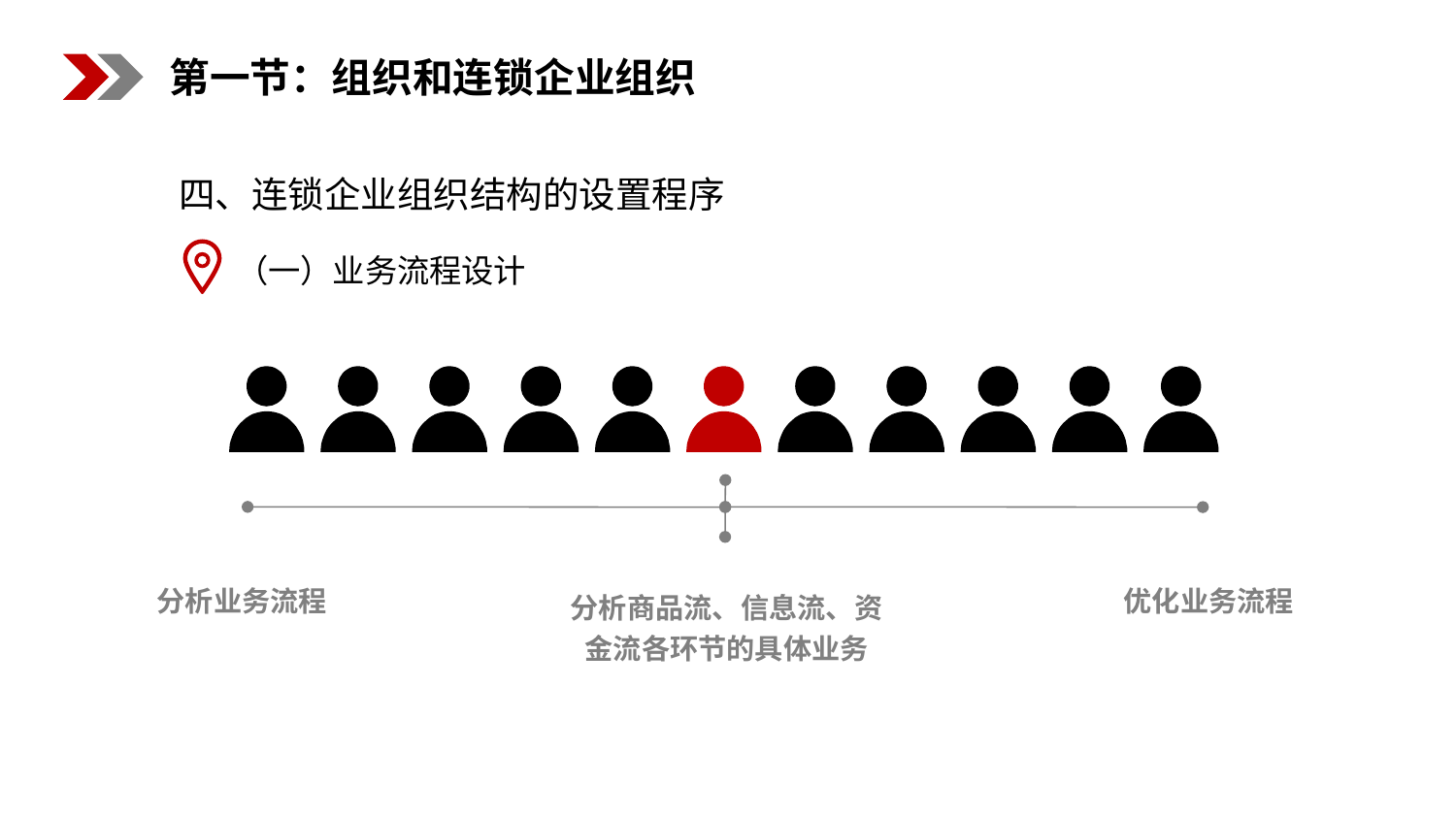

第一节：组织和连锁企业组织

四、连锁企业组织结构的设置程序

（一）业务流程设计

分析商品流、信息流、资金流各环节的具体业务
分析业务流程
优化业务流程